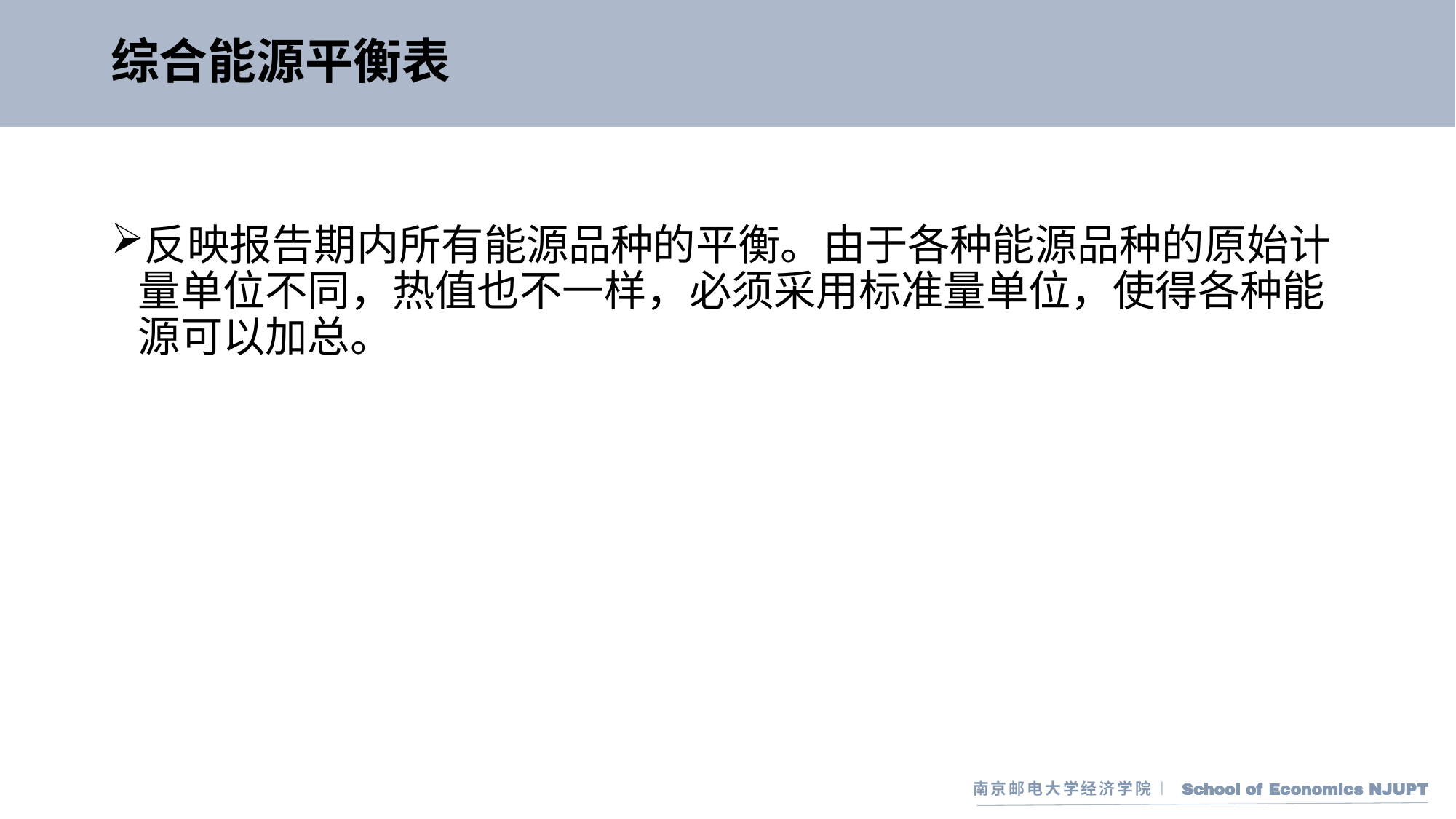

# 综合能源平衡表
反映报告期内所有能源品种的平衡。由于各种能源品种的原始计量单位不同，热值也不一样，必须采用标准量单位，使得各种能源可以加总。